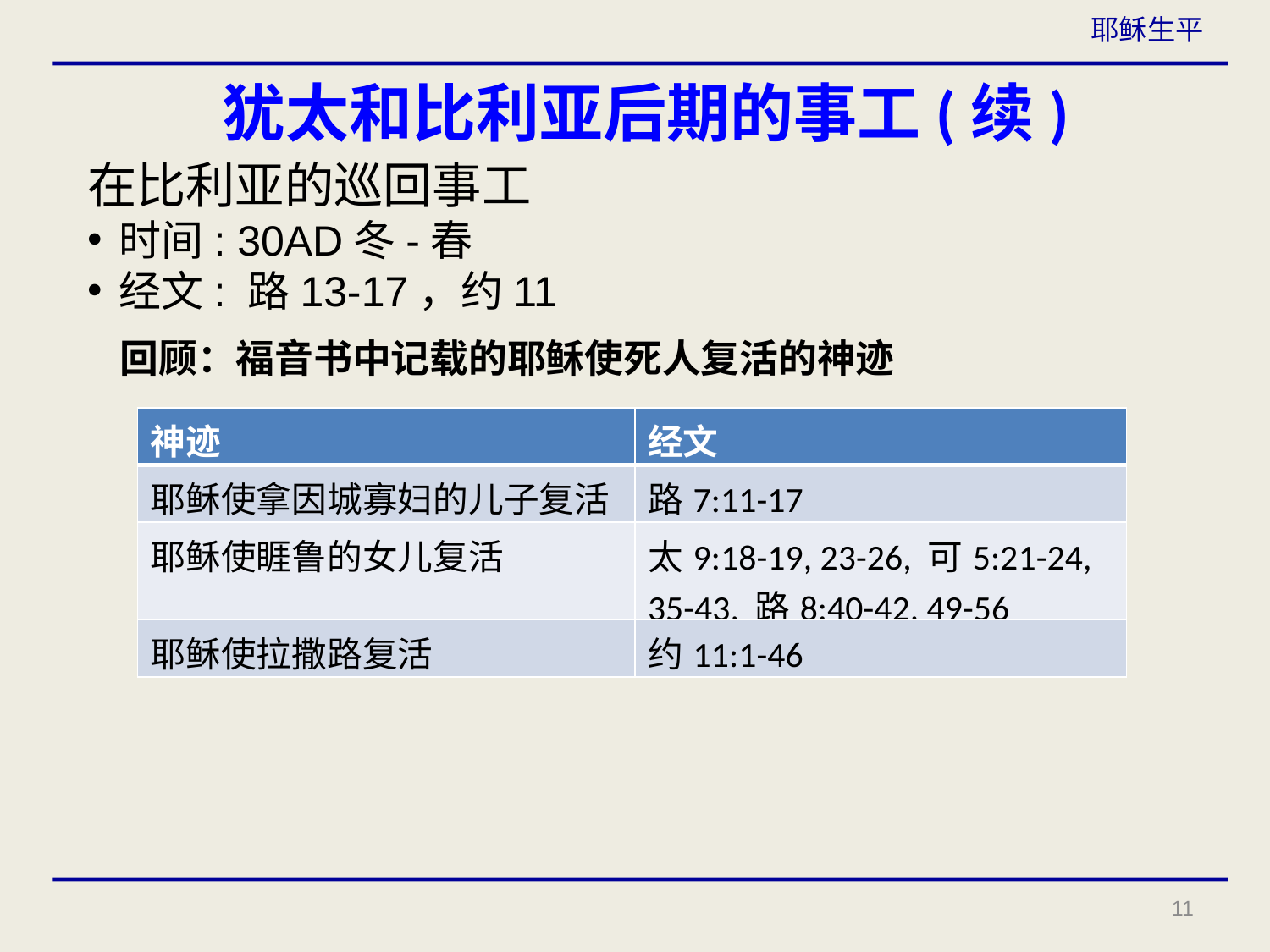

耶稣生平

# 犹太和比利亚后期的事工(续)
在比利亚的巡回事工
时间: 30AD冬-春
经文: 路13-17，约11
回顾：福音书中记载的耶稣使死人复活的神迹
| 神迹 | 经文 |
| --- | --- |
| 耶稣使拿因城寡妇的儿子复活 | 路7:11-17 |
| 耶稣使睚鲁的女儿复活 | 太9:18-19, 23-26, 可5:21-24, 35-43, 路8:40-42, 49-56 |
| 耶稣使拉撒路复活 | 约11:1-46 |

11